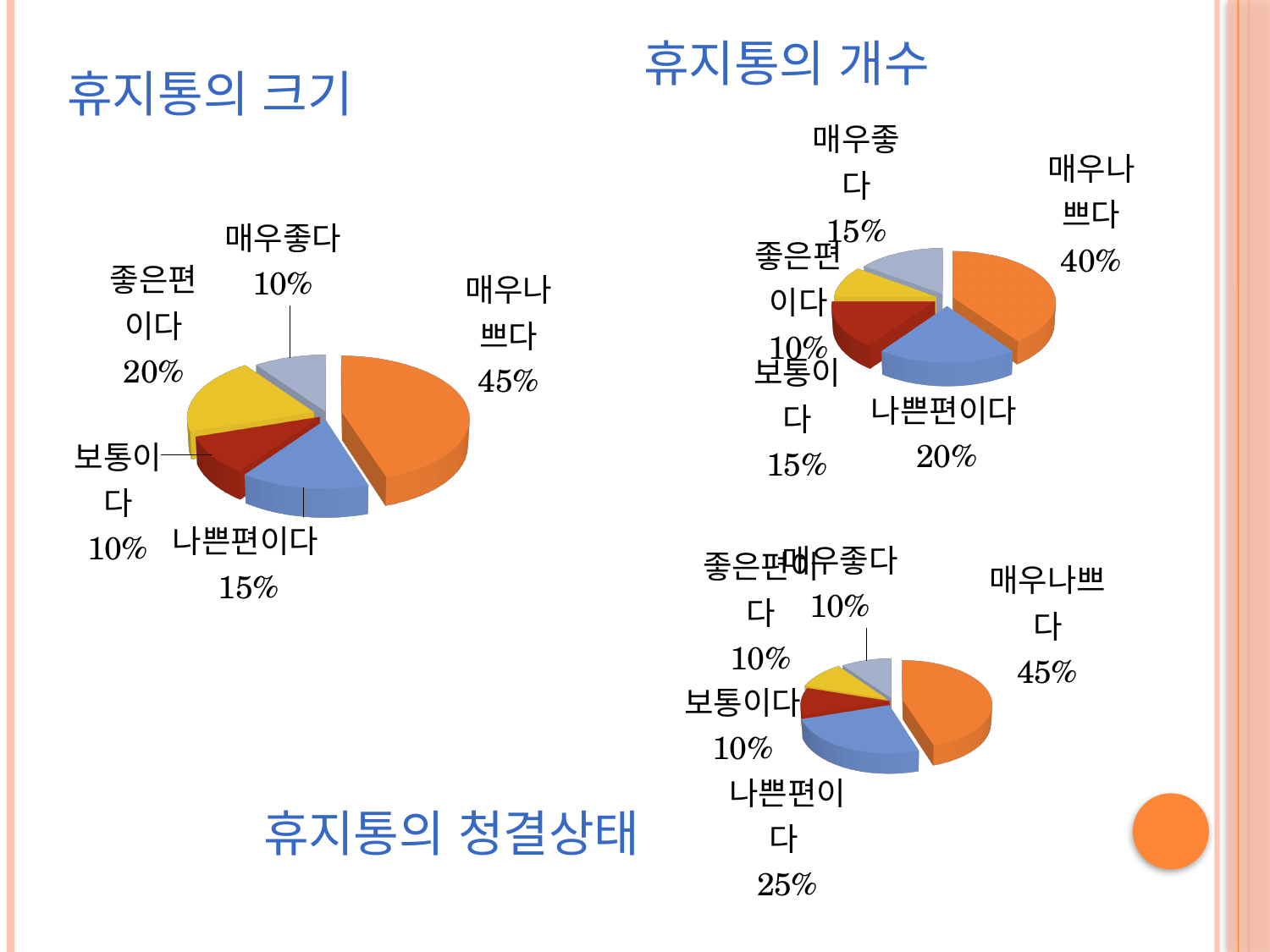

휴지통의 개수
휴지통의 크기

[unsupported chart]

[unsupported chart]

[unsupported chart]

휴지통의 청결상태